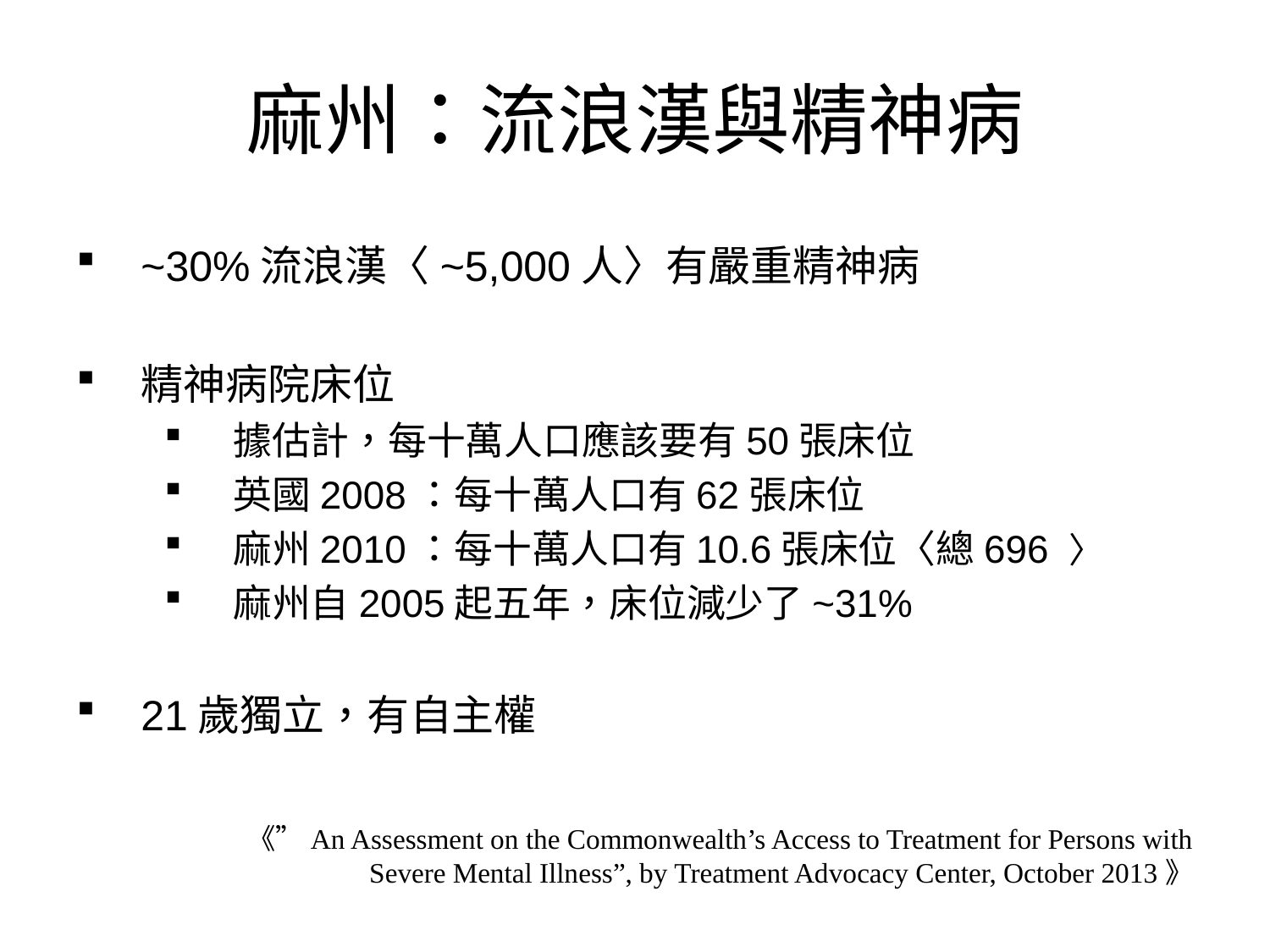

# 麻州：流浪漢與精神病
~30%流浪漢〈~5,000人〉有嚴重精神病

精神病院床位
據估計，每十萬人口應該要有50張床位
英國2008：每十萬人口有62張床位
麻州2010：每十萬人口有10.6張床位〈總696 〉
麻州自2005起五年，床位減少了~31%

21歲獨立，有自主權
《”An Assessment on the Commonwealth’s Access to Treatment for Persons with Severe Mental Illness”, by Treatment Advocacy Center, October 2013》